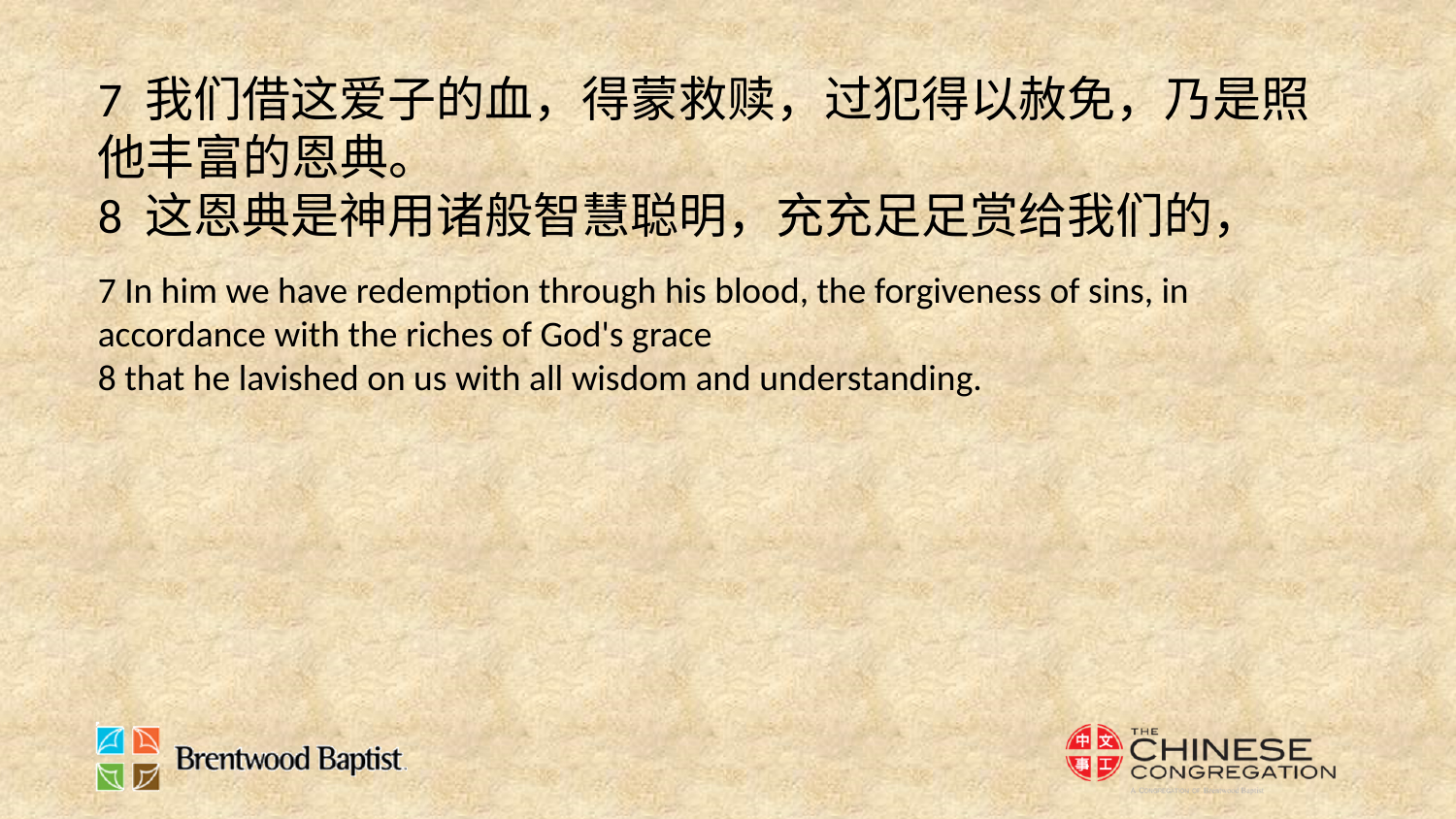

7 我们借这爱子的血，得蒙救赎，过犯得以赦免，乃是照他丰富的恩典。
8 这恩典是神用诸般智慧聪明，充充足足赏给我们的，

7 In him we have redemption through his blood, the forgiveness of sins, in accordance with the riches of God's grace
8 that he lavished on us with all wisdom and understanding.